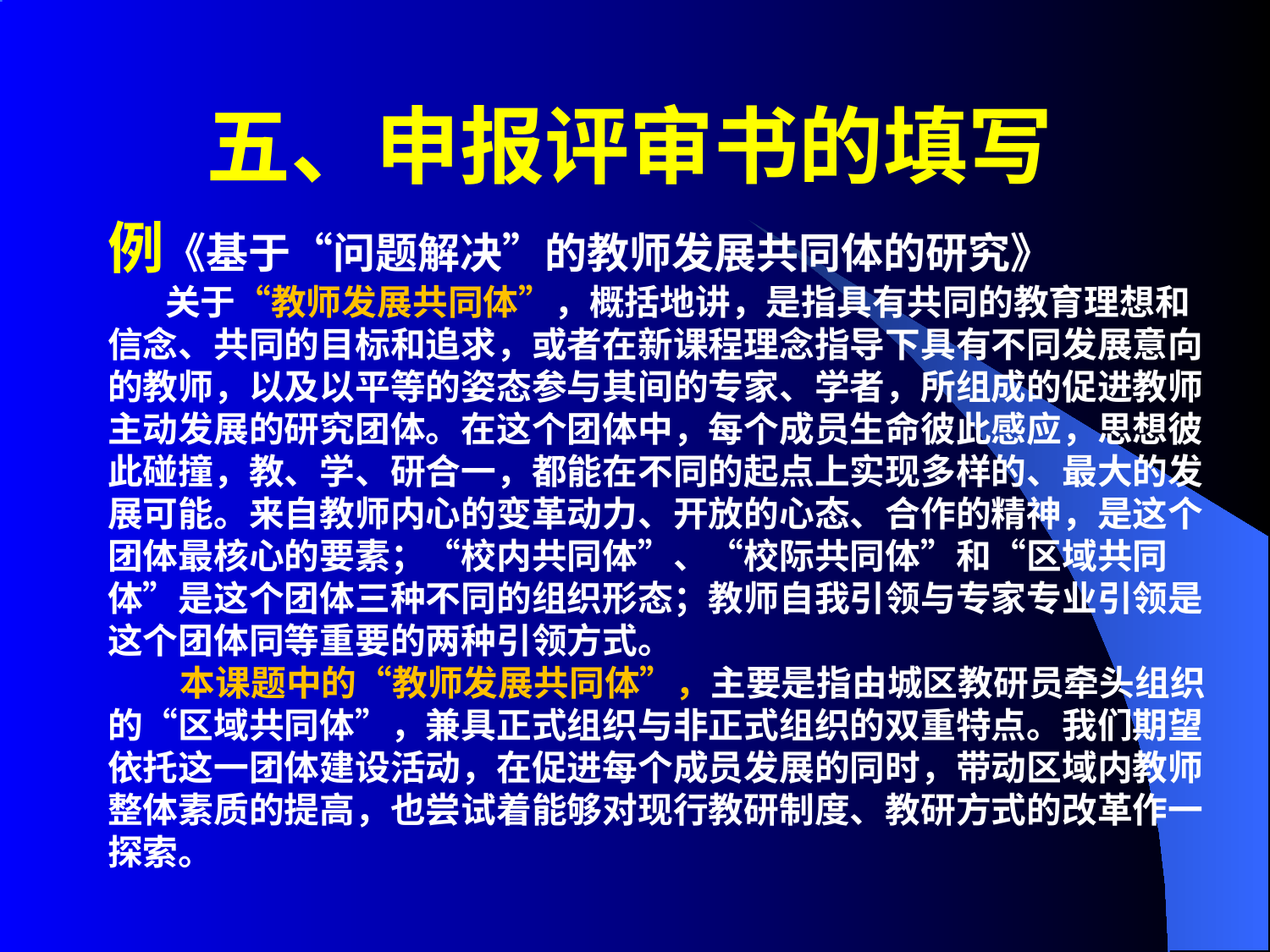

五、申报评审书的填写
例《基于“问题解决”的教师发展共同体的研究》
        关于“教师发展共同体”，概括地讲，是指具有共同的教育理想和信念、共同的目标和追求，或者在新课程理念指导下具有不同发展意向的教师，以及以平等的姿态参与其间的专家、学者，所组成的促进教师主动发展的研究团体。在这个团体中，每个成员生命彼此感应，思想彼此碰撞，教、学、研合一，都能在不同的起点上实现多样的、最大的发展可能。来自教师内心的变革动力、开放的心态、合作的精神，是这个团体最核心的要素；“校内共同体”、“校际共同体”和“区域共同体”是这个团体三种不同的组织形态；教师自我引领与专家专业引领是这个团体同等重要的两种引领方式。
        本课题中的“教师发展共同体”，主要是指由城区教研员牵头组织的“区域共同体”，兼具正式组织与非正式组织的双重特点。我们期望依托这一团体建设活动，在促进每个成员发展的同时，带动区域内教师整体素质的提高，也尝试着能够对现行教研制度、教研方式的改革作一探索。